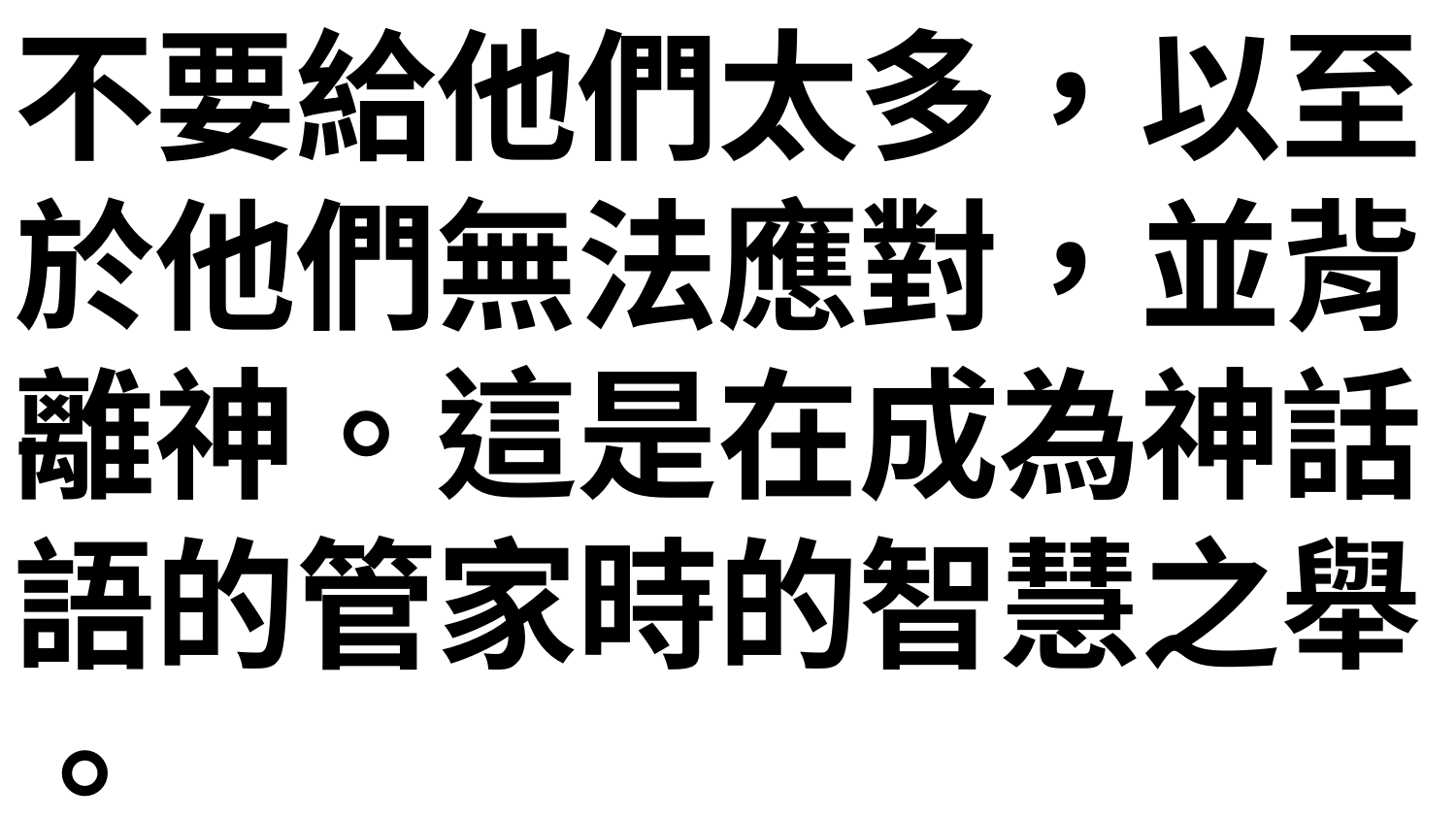

不要給他們太多，以至於他們無法應對，並背離神。這是在成為神話語的管家時的智慧之舉
。